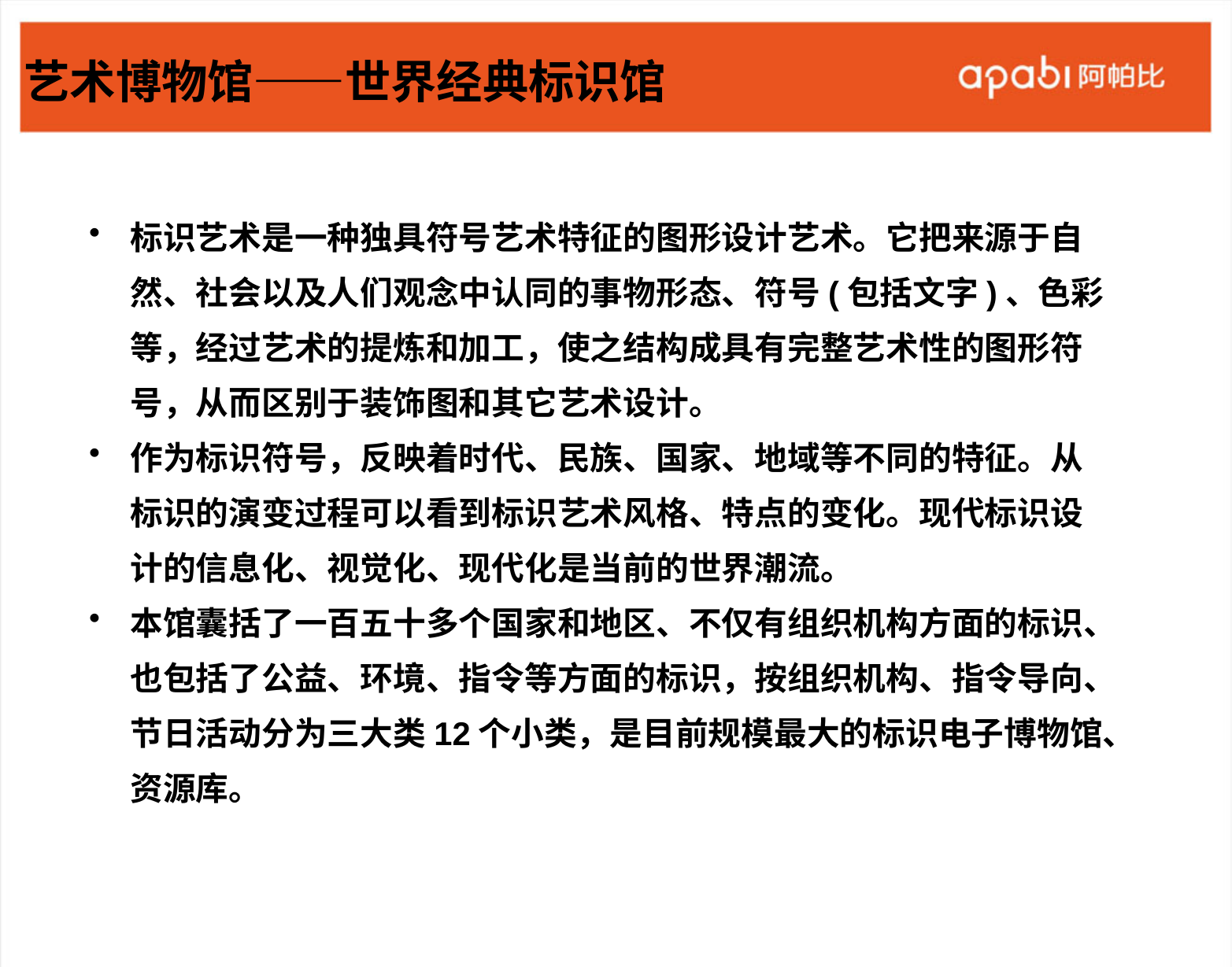

艺术博物馆——世界经典标识馆
标识艺术是一种独具符号艺术特征的图形设计艺术。它把来源于自然、社会以及人们观念中认同的事物形态、符号(包括文字)、色彩等，经过艺术的提炼和加工，使之结构成具有完整艺术性的图形符号，从而区别于装饰图和其它艺术设计。
作为标识符号，反映着时代、民族、国家、地域等不同的特征。从标识的演变过程可以看到标识艺术风格、特点的变化。现代标识设计的信息化、视觉化、现代化是当前的世界潮流。
本馆囊括了一百五十多个国家和地区、不仅有组织机构方面的标识、也包括了公益、环境、指令等方面的标识，按组织机构、指令导向、节日活动分为三大类12个小类，是目前规模最大的标识电子博物馆、资源库。